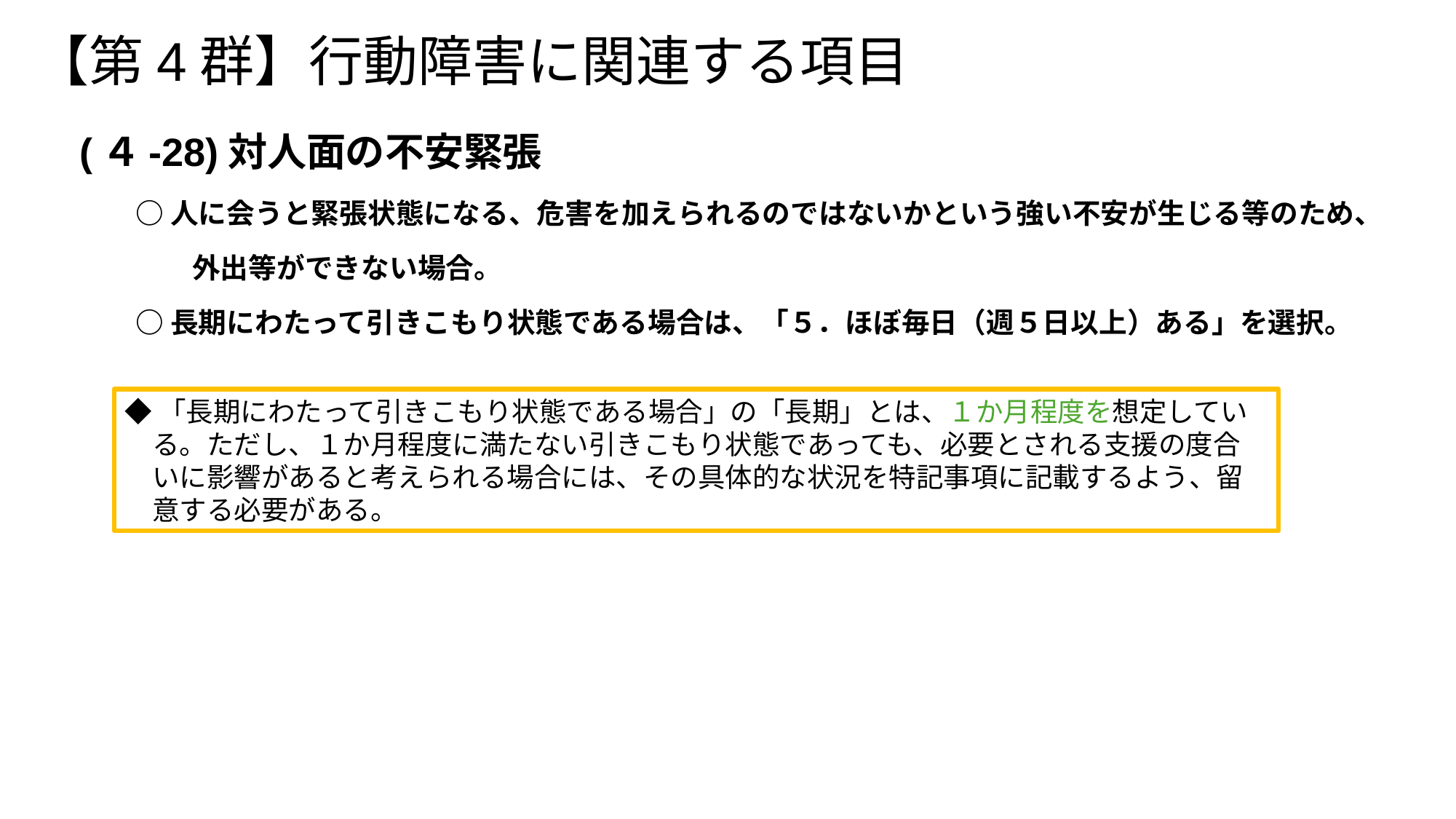

# 【第4群】行動障害に関連する項目
(４-28)対人面の不安緊張
　　○ 人に会うと緊張状態になる、危害を加えられるのではないかという強い不安が生じる等のため、
　　　　外出等ができない場合。
　　○ 長期にわたって引きこもり状態である場合は、「５．ほぼ毎日（週５日以上）ある」を選択。
◆「長期にわたって引きこもり状態である場合」の「長期」とは、１か月程度を想定してい
　る。ただし、１か月程度に満たない引きこもり状態であっても、必要とされる支援の度合
　いに影響があると考えられる場合には、その具体的な状況を特記事項に記載するよう、留
　意する必要がある。